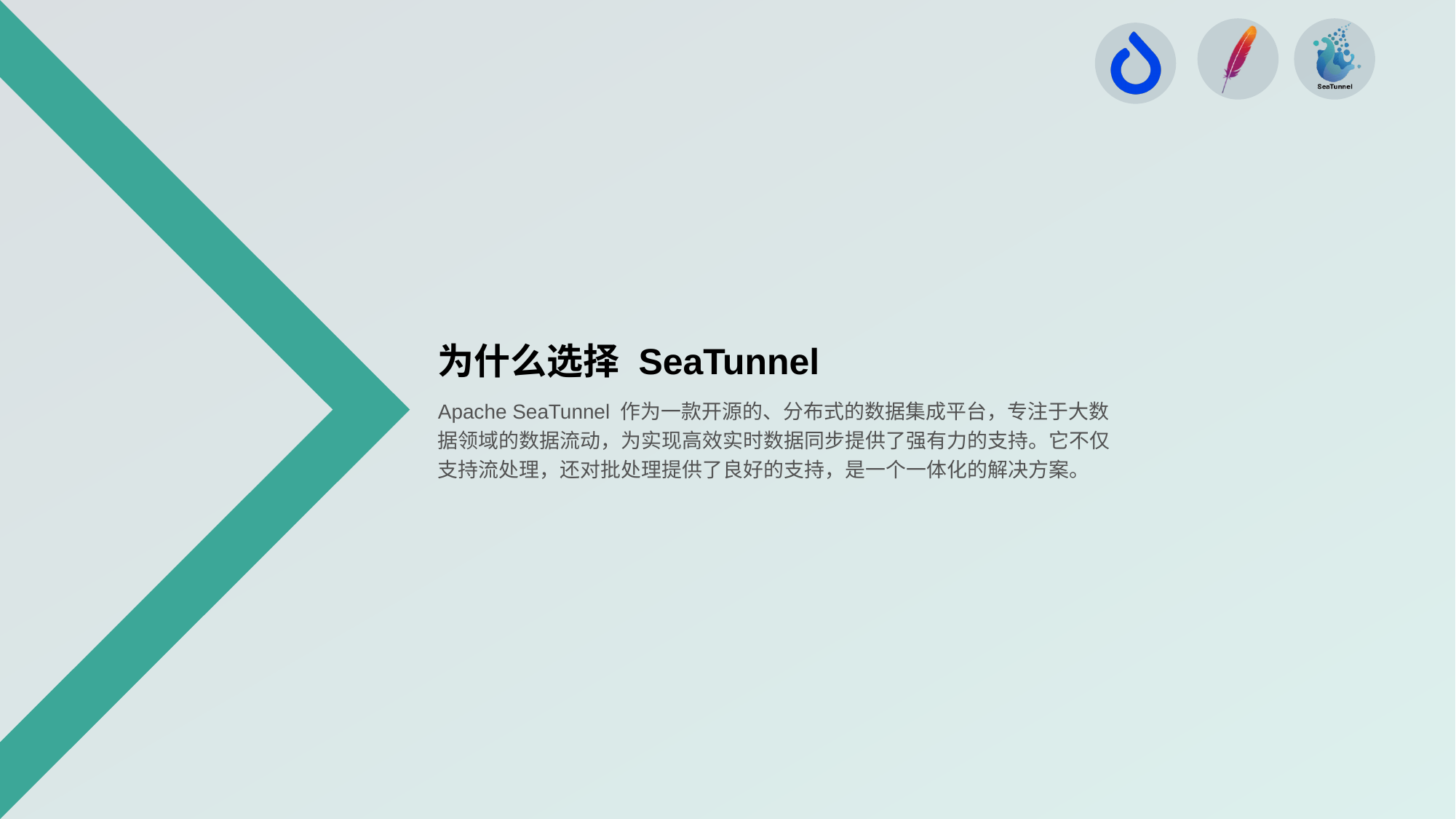

# 为什么选择 SeaTunnel
Apache SeaTunnel 作为一款开源的、分布式的数据集成平台，专注于大数据领域的数据流动，为实现高效实时数据同步提供了强有力的支持。它不仅支持流处理，还对批处理提供了良好的支持，是一个一体化的解决方案。